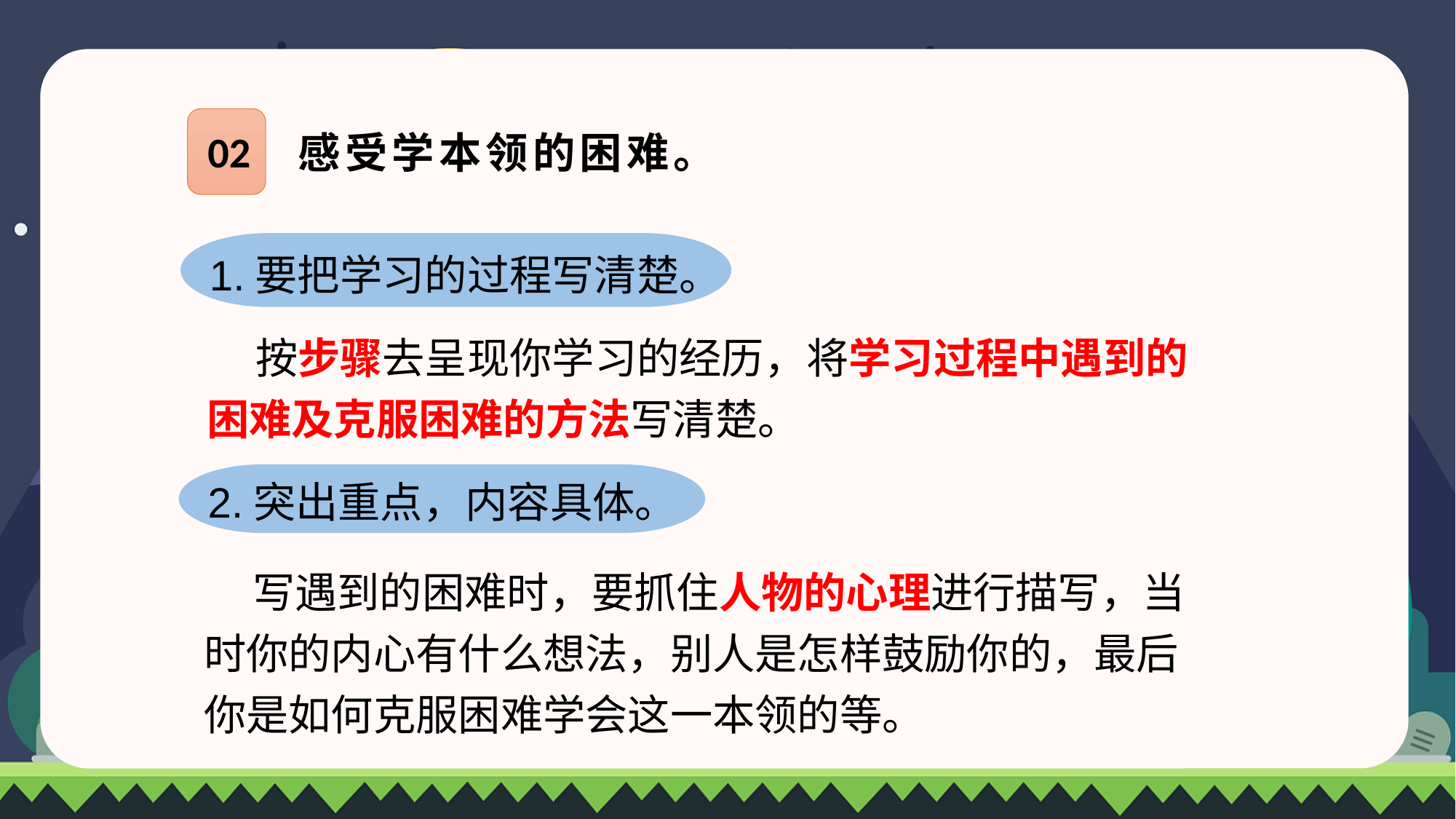

02
感受学本领的困难。

1.要把学习的过程写清楚。
    按步骤去呈现你学习的经历，将学习过程中遇到的困难及克服困难的方法写清楚。

2.突出重点，内容具体。
    写遇到的困难时，要抓住人物的心理进行描写，当时你的内心有什么想法，别人是怎样鼓励你的，最后你是如何克服困难学会这一本领的等。